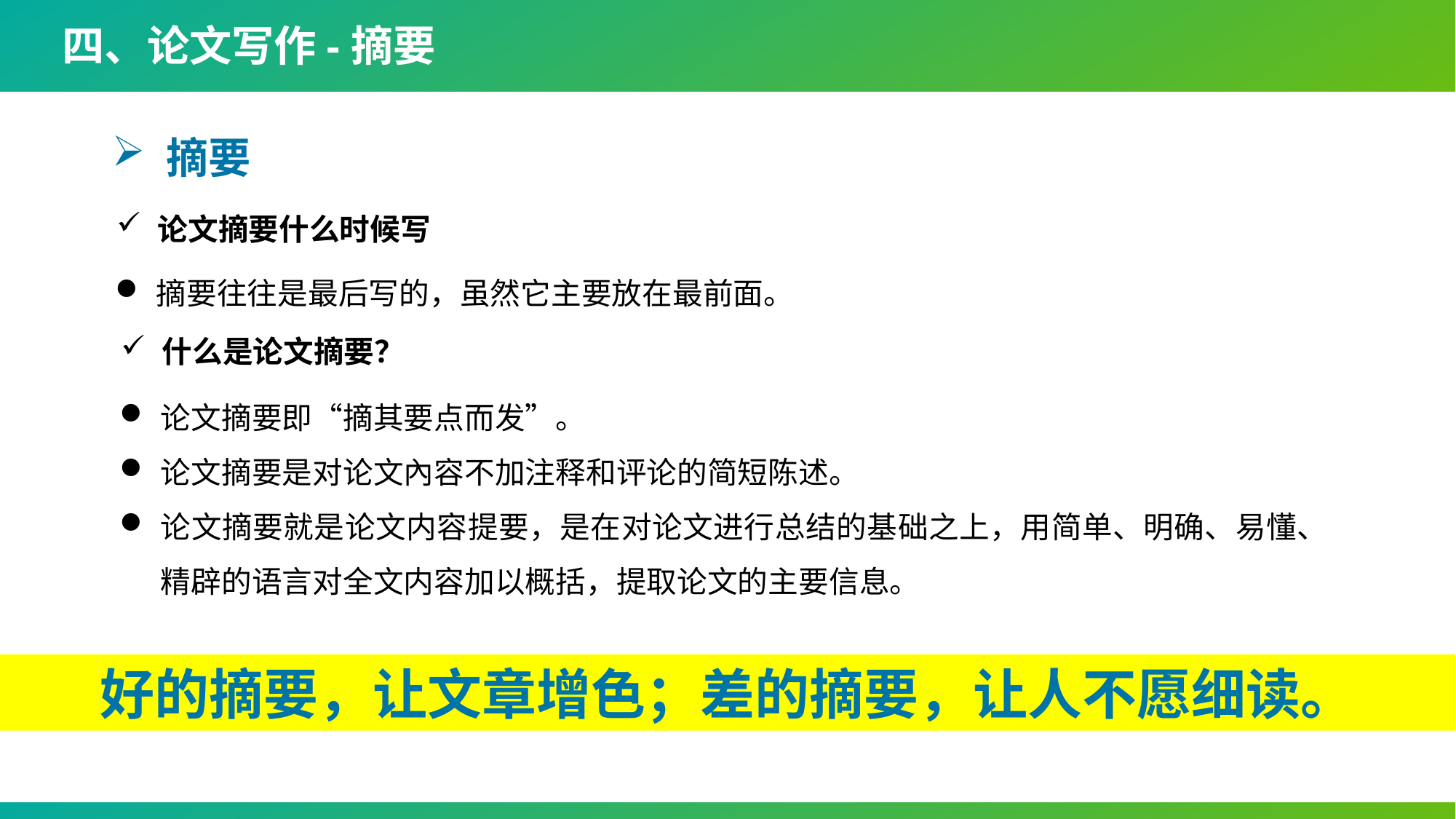

四、论文写作-摘要
摘要
论文摘要什么时候写
摘要往往是最后写的，虽然它主要放在最前面。
什么是论文摘要？
论文摘要即“摘其要点而发”。
论文摘要是对论文內容不加注释和评论的简短陈述。
论文摘要就是论文内容提要，是在对论文进行总结的基础之上，用简单、明确、易懂、精辟的语言对全文内容加以概括，提取论文的主要信息。
好的摘要，让文章增色；差的摘要，让人不愿细读。